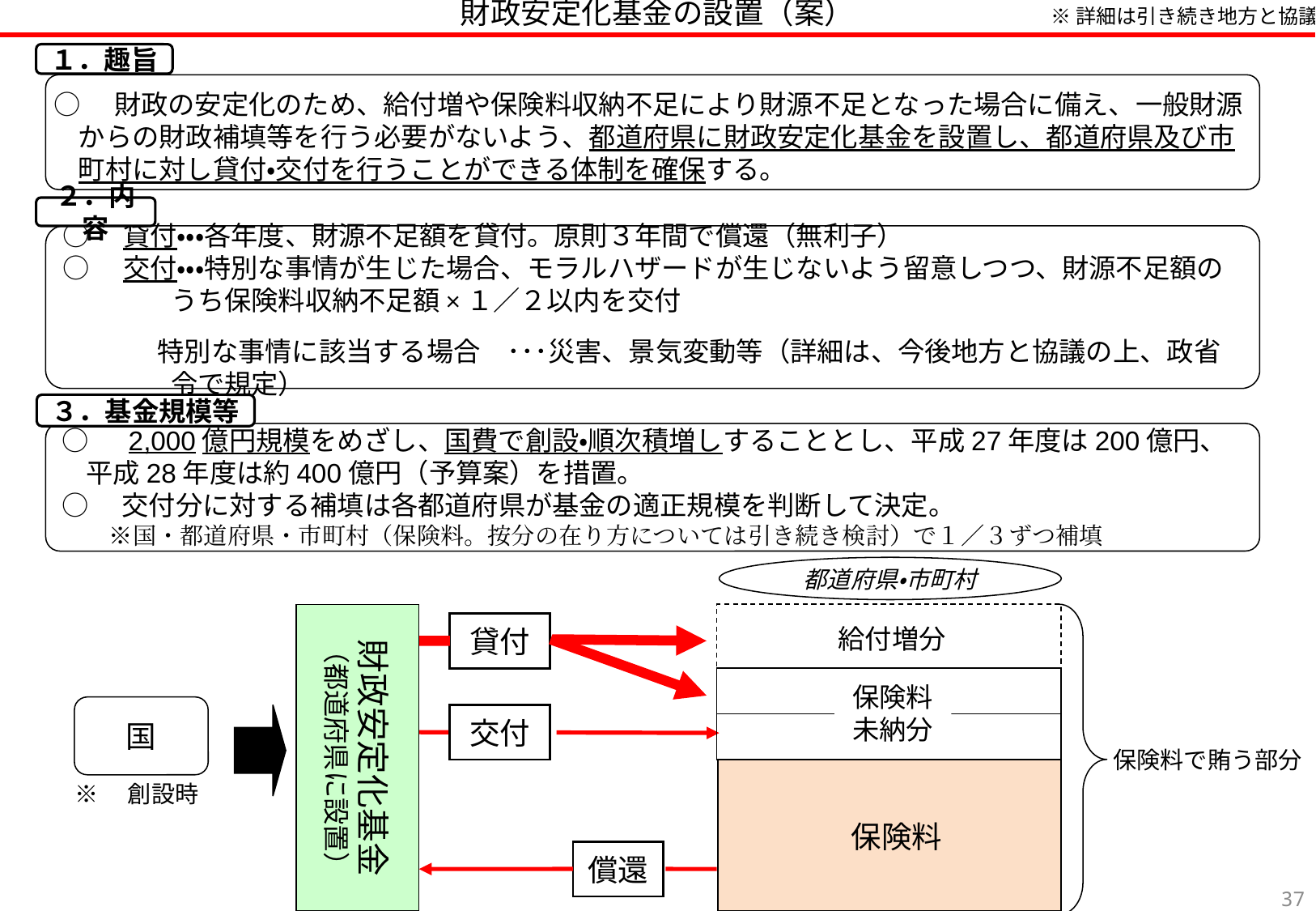

※詳細は引き続き地方と協議
財政安定化基金の設置（案）
１．趣旨
○　財政の安定化のため、給付増や保険料収納不足により財源不足となった場合に備え、一般財源からの財政補填等を行う必要がないよう、都道府県に財政安定化基金を設置し、都道府県及び市町村に対し貸付・交付を行うことができる体制を確保する。
２．内容
○　貸付・・・各年度、財源不足額を貸付。原則３年間で償還（無利子）
○　交付・・・特別な事情が生じた場合、モラルハザードが生じないよう留意しつつ、財源不足額のうち保険料収納不足額×１／２以内を交付

　　　　特別な事情に該当する場合　･･･災害、景気変動等（詳細は、今後地方と協議の上、政省令で規定）
３．基金規模等
○　2,000億円規模をめざし、国費で創設・順次積増しすることとし、平成27年度は200億円、平成28年度は約400億円（予算案）を措置。
○　交付分に対する補填は各都道府県が基金の適正規模を判断して決定。
　　※国・都道府県・市町村（保険料。按分の在り方については引き続き検討）で１／３ずつ補填

都道府県・市町村

給付増分

保険料
未納分

保険料で賄う部分
※　創設時

財政安定化基金
（都道府県に設置）
貸付

交付

償還

国
保険料
37